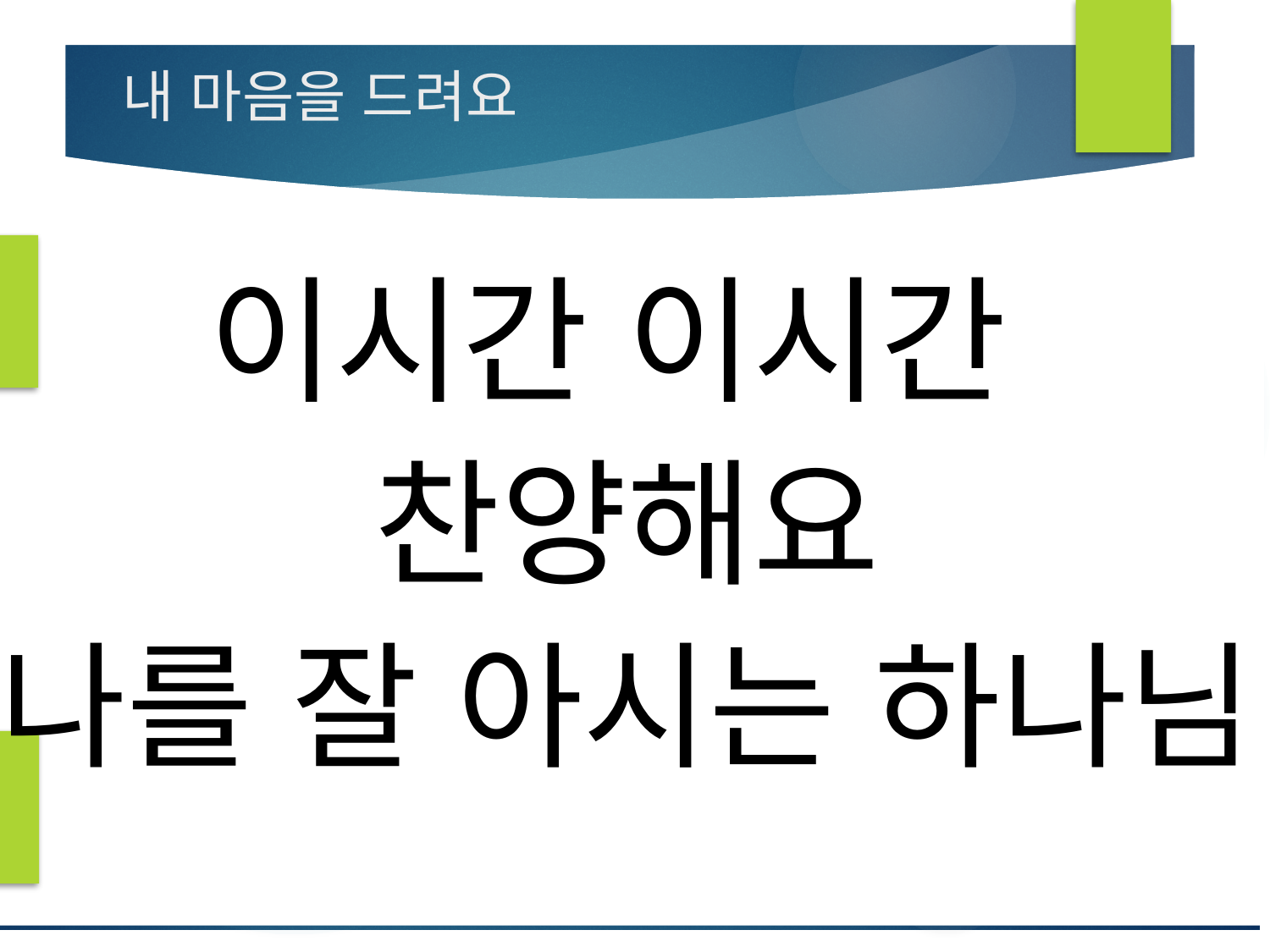

# 내 마음을 드려요
이시간 이시간
찬양해요
나를 잘 아시는 하나님